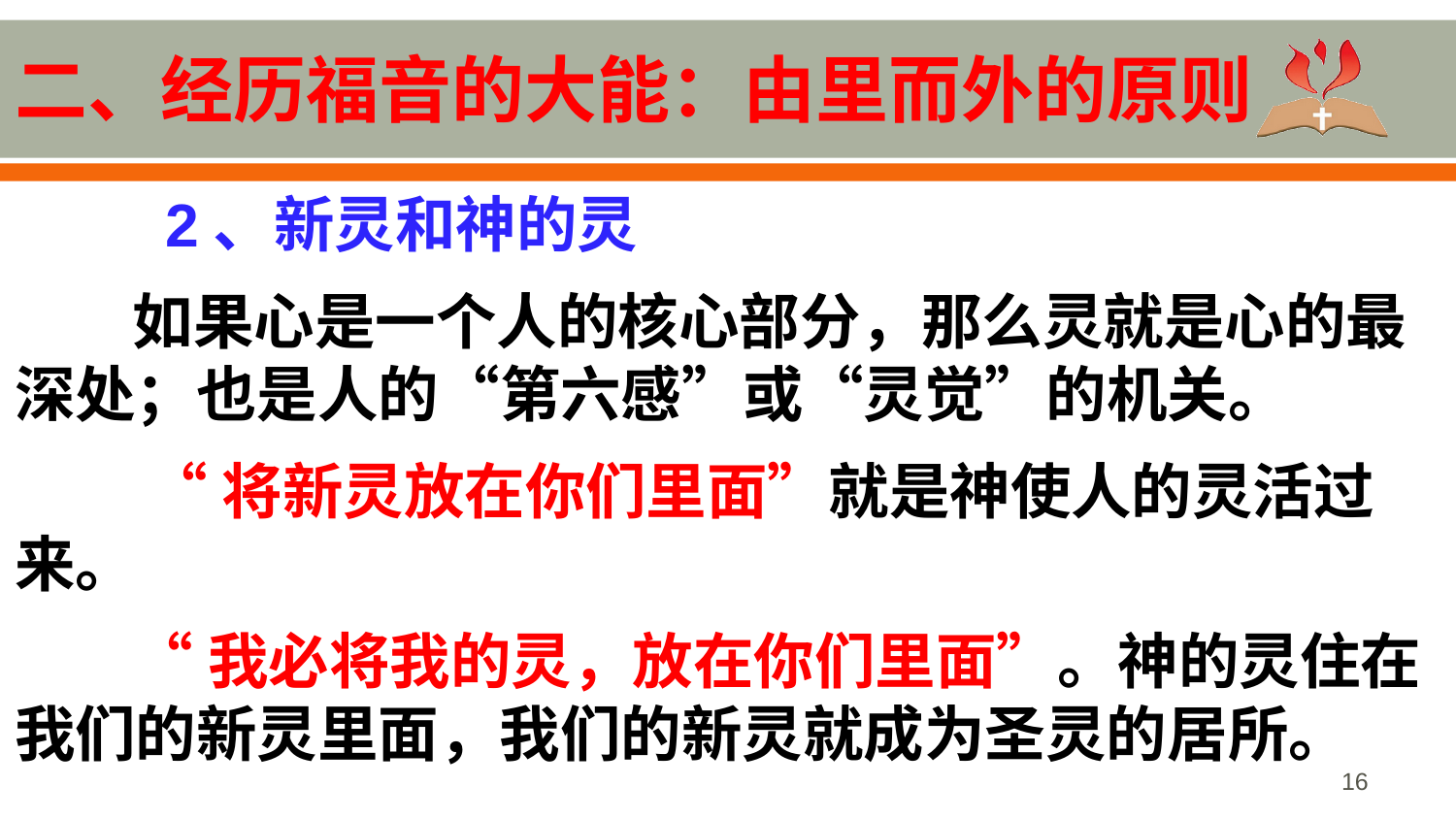

# 二、经历福音的大能：由里而外的原则
         2、新灵和神的灵
如果心是一个人的核心部分，那么灵就是心的最深处；也是人的“第六感”或“灵觉”的机关。
 “将新灵放在你们里面”就是神使人的灵活过来。
“我必将我的灵，放在你们里面”。神的灵住在我们的新灵里面，我们的新灵就成为圣灵的居所。

16